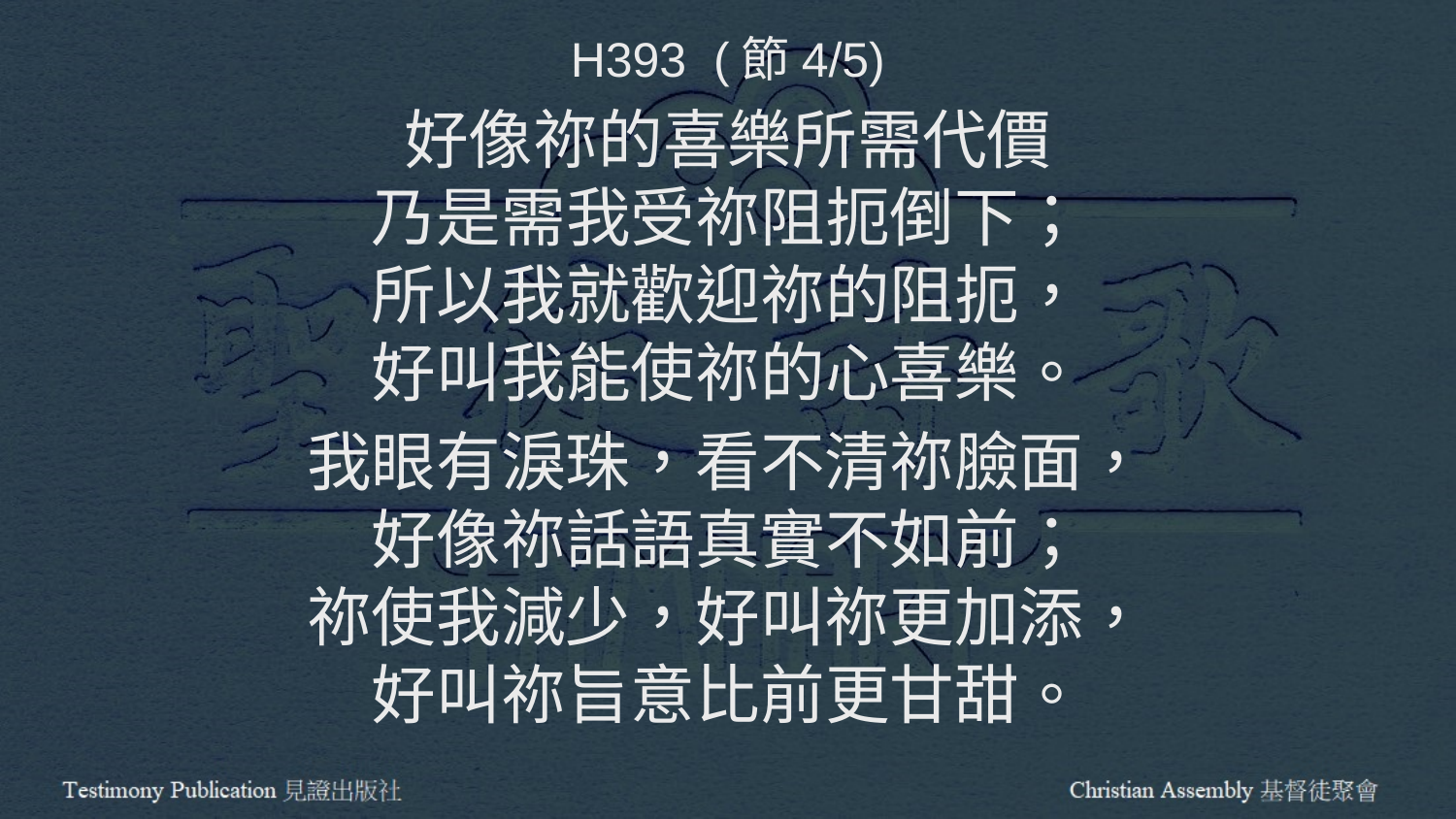

H393  (節4/5)
好像祢的喜樂所需代價
乃是需我受祢阻扼倒下；
所以我就歡迎祢的阻扼，
好叫我能使祢的心喜樂。
我眼有淚珠，看不清祢臉面，
好像祢話語真實不如前；
祢使我減少，好叫祢更加添，
好叫祢旨意比前更甘甜。